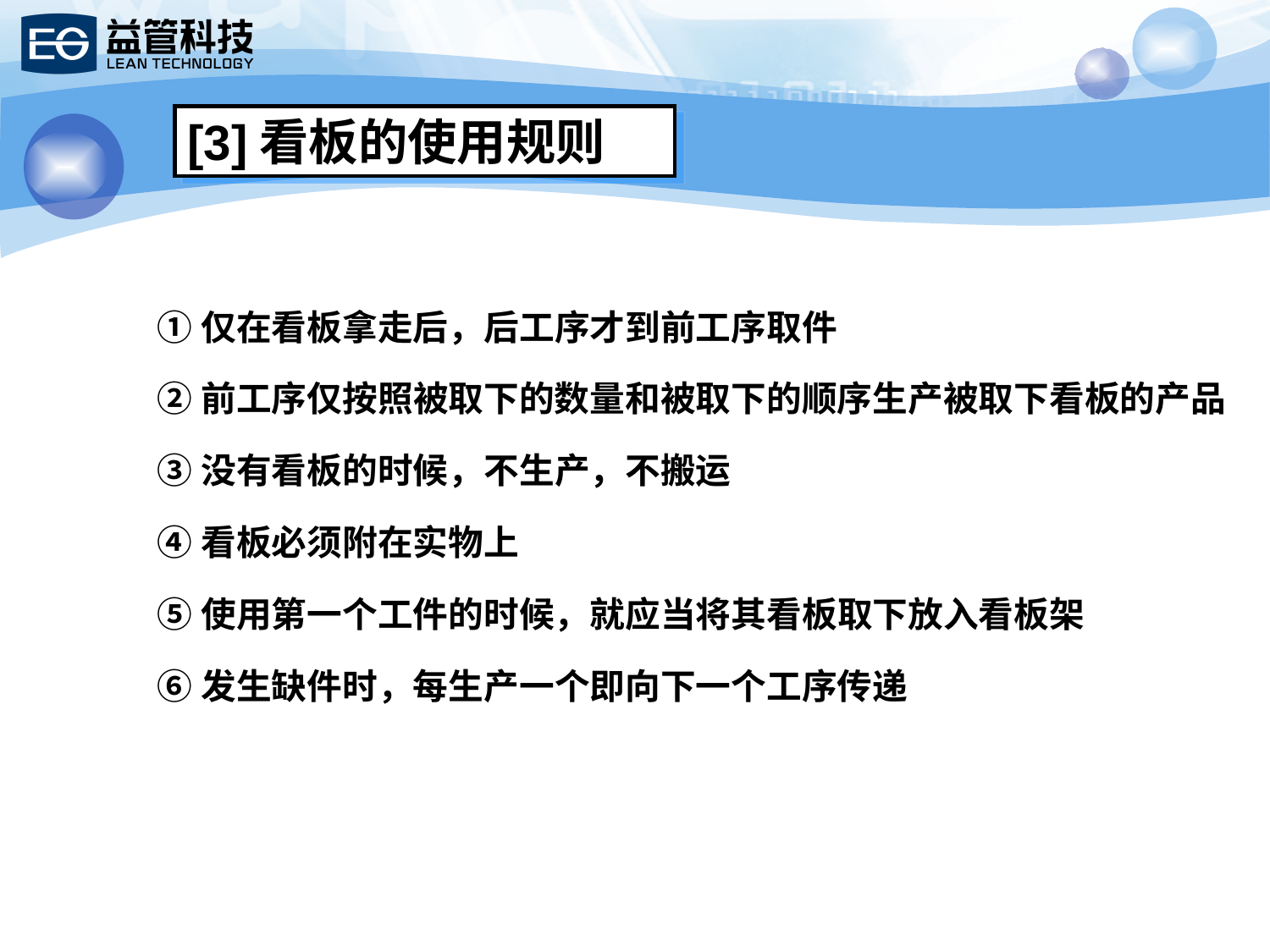

[3]看板的使用规则
①仅在看板拿走后，后工序才到前工序取件
②前工序仅按照被取下的数量和被取下的顺序生产被取下看板的产品
③没有看板的时候，不生产，不搬运
④看板必须附在实物上
⑤使用第一个工件的时候，就应当将其看板取下放入看板架
⑥发生缺件时，每生产一个即向下一个工序传递